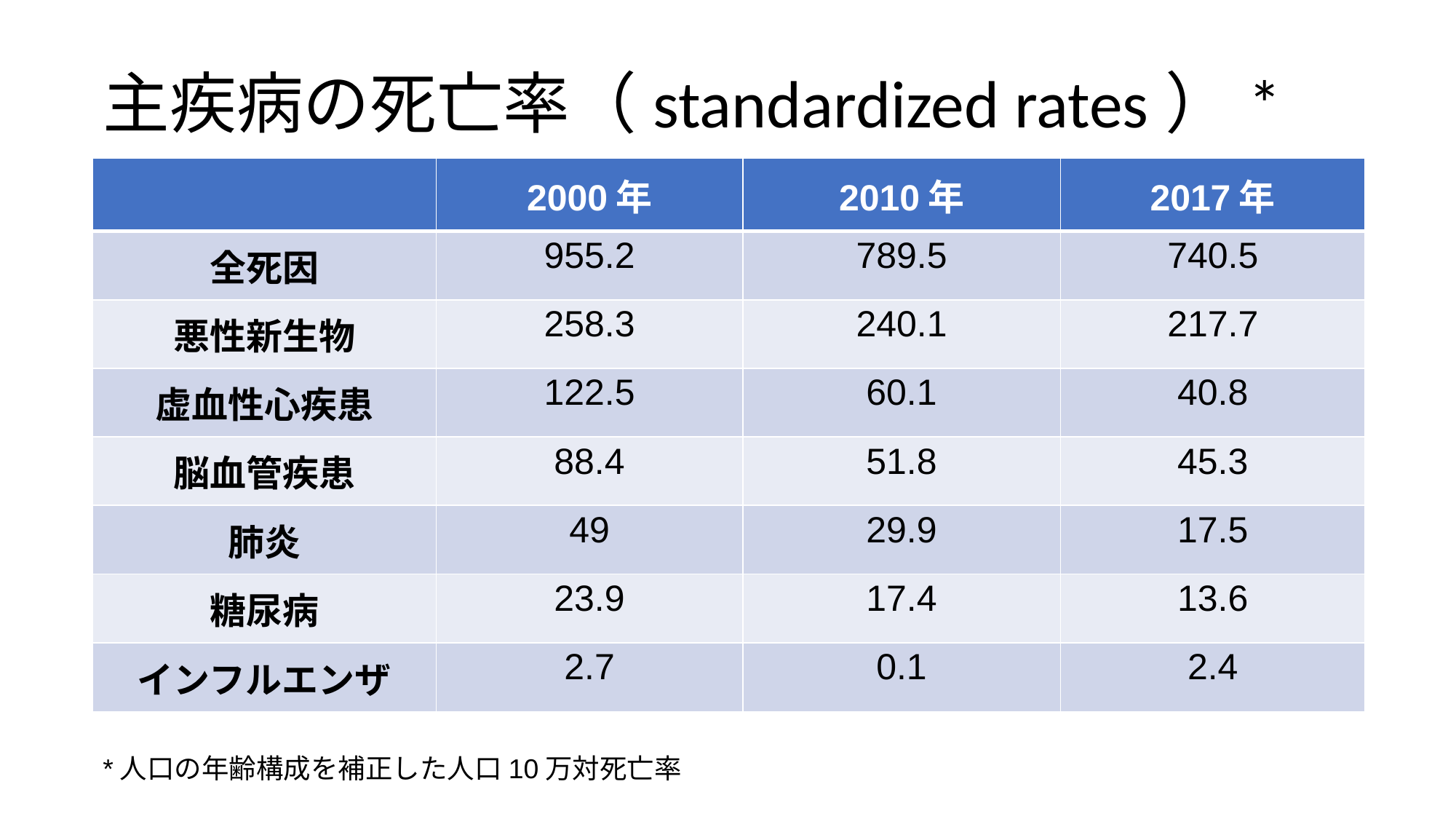

# 主疾病の死亡率（standardized rates）*
|  | 2000年 | 2010年 | 2017年 |
| --- | --- | --- | --- |
| 全死因 | 955.2 | 789.5 | 740.5 |
| 悪性新生物 | 258.3 | 240.1 | 217.7 |
| 虚血性心疾患 | 122.5 | 60.1 | 40.8 |
| 脳血管疾患 | 88.4 | 51.8 | 45.3 |
| 肺炎 | 49 | 29.9 | 17.5 |
| 糖尿病 | 23.9 | 17.4 | 13.6 |
| インフルエンザ | 2.7 | 0.1 | 2.4 |
*人口の年齢構成を補正した人口10万対死亡率